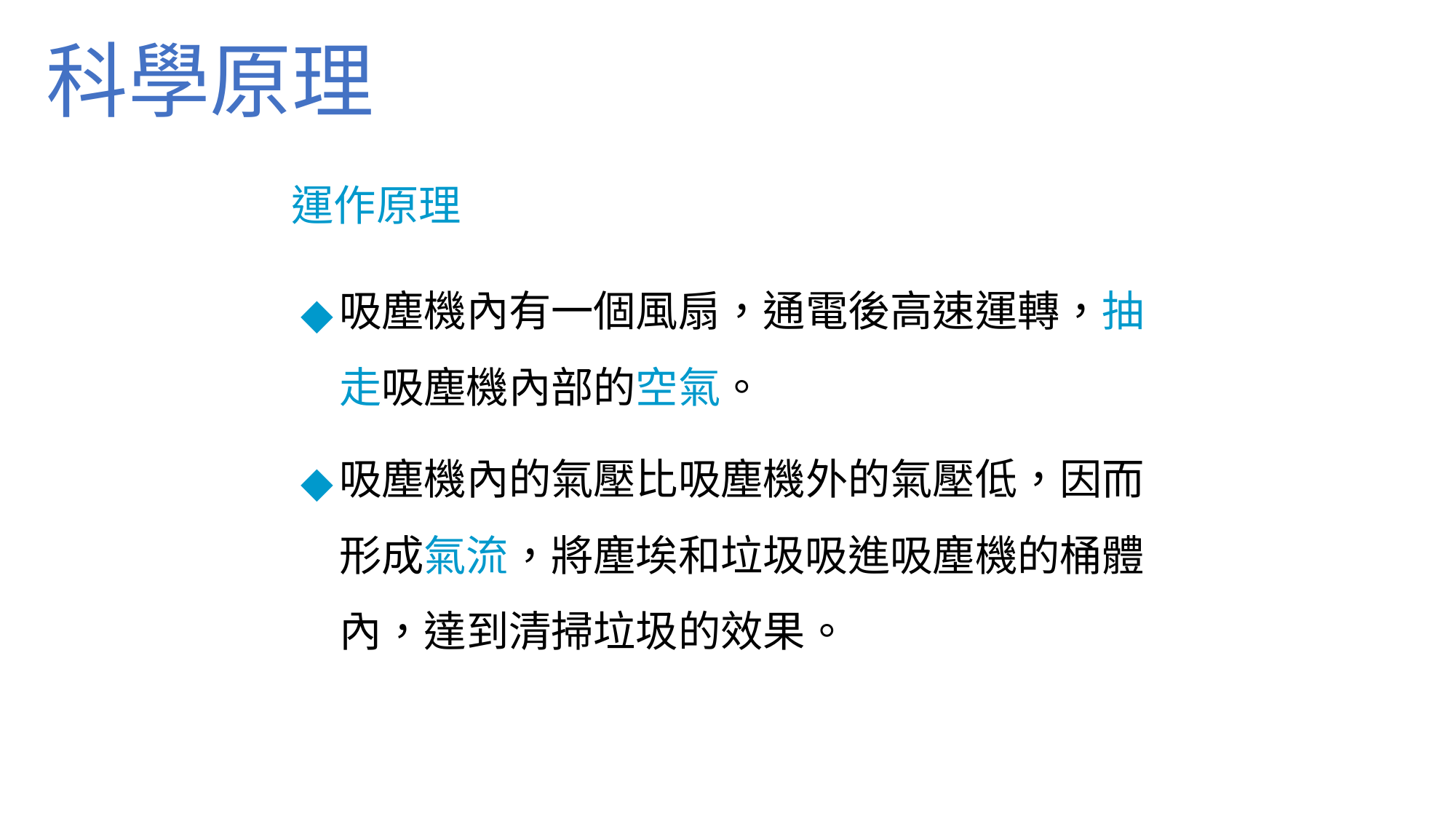

科學原理
運作原理
吸塵機內有一個風扇，通電後高速運轉，抽走吸塵機內部的空氣。
吸塵機內的氣壓比吸塵機外的氣壓低，因而形成氣流，將塵埃和垃圾吸進吸塵機的桶體內，達到清掃垃圾的效果。